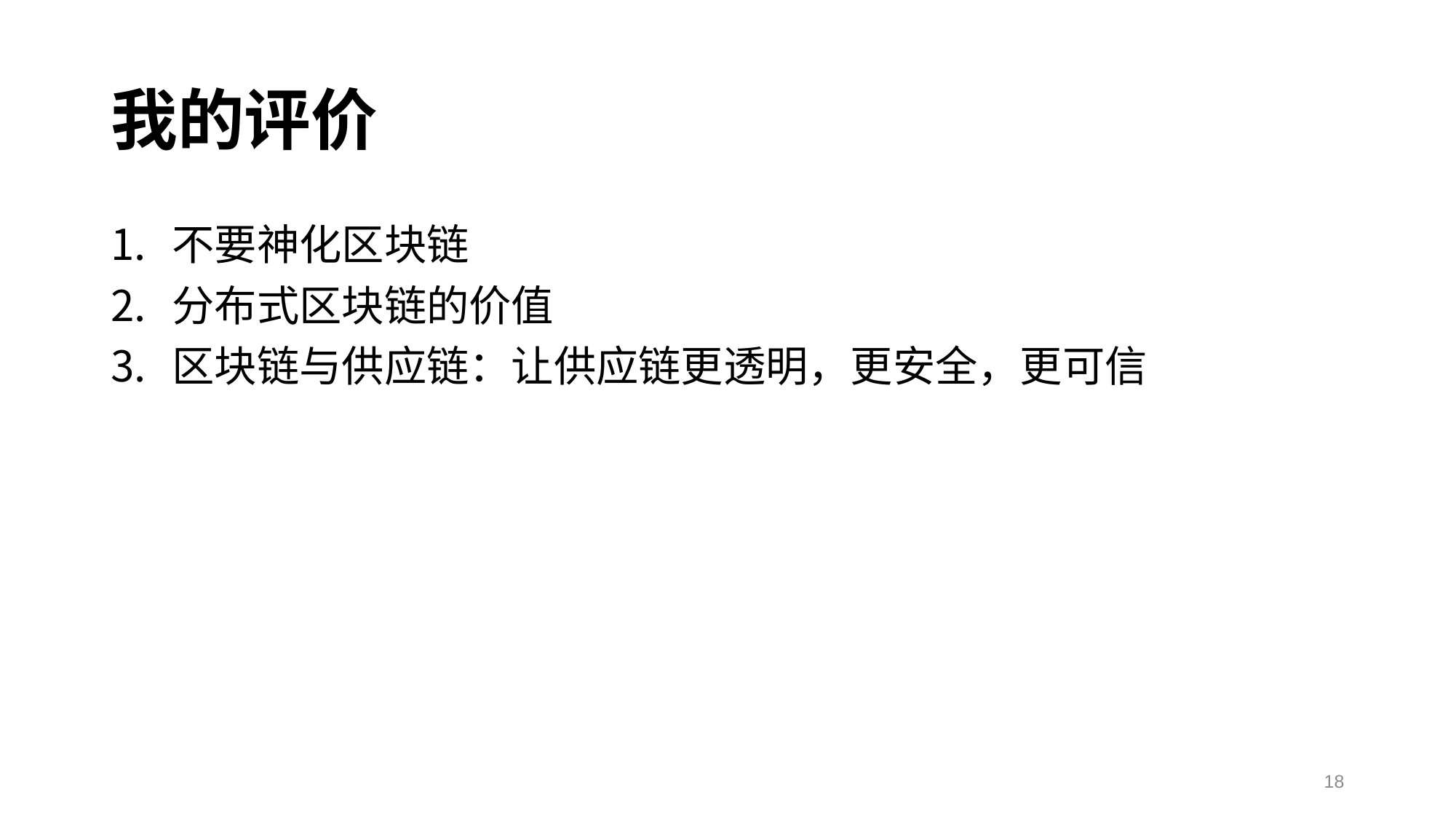

# 我的评价
不要神化区块链
分布式区块链的价值
区块链与供应链：让供应链更透明，更安全，更可信
18